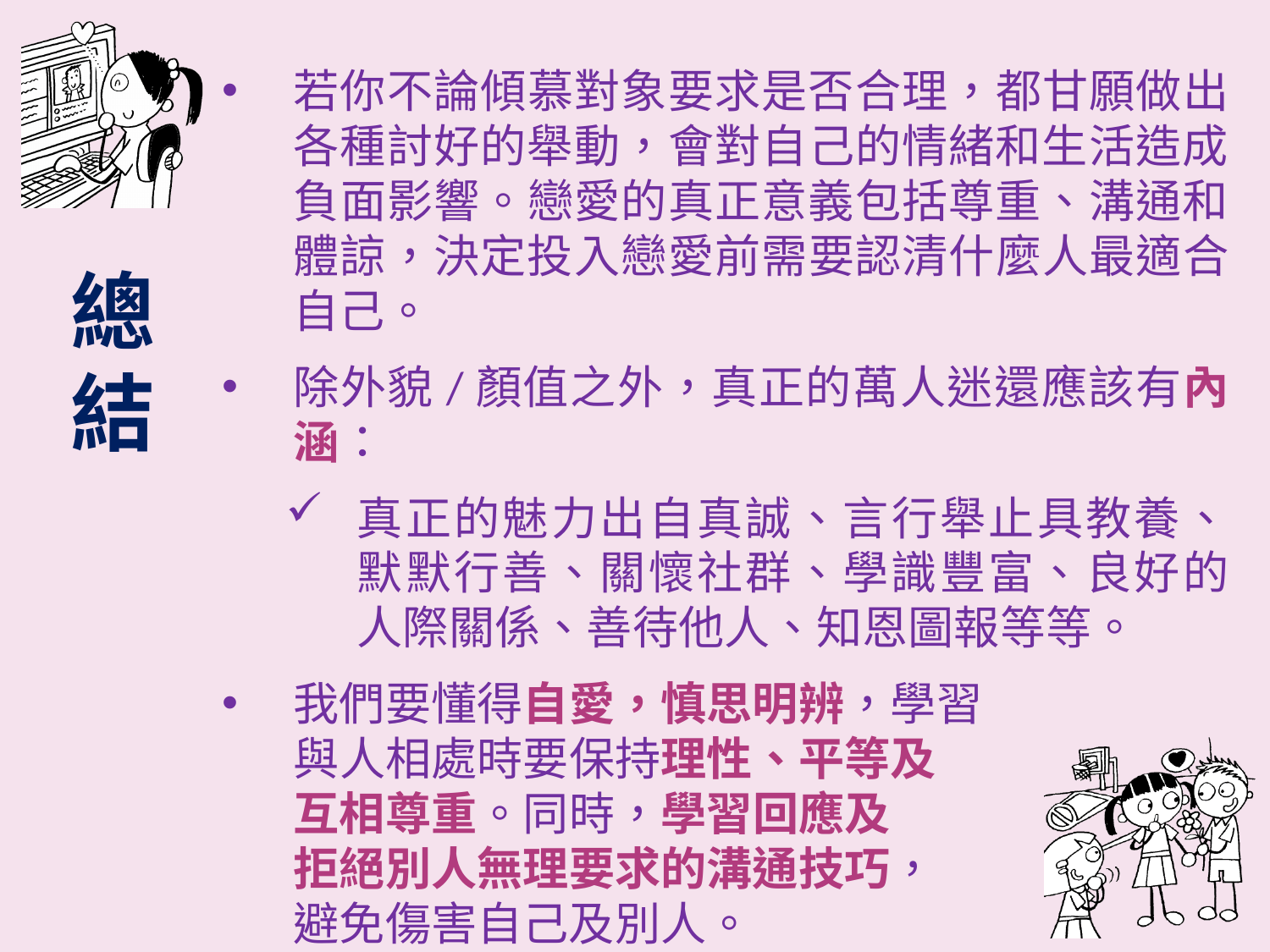

若你不論傾慕對象要求是否合理，都甘願做出各種討好的舉動，會對自己的情緒和生活造成負面影響。戀愛的真正意義包括尊重、溝通和體諒，決定投入戀愛前需要認清什麼人最適合自己。
除外貌/顏值之外，真正的萬人迷還應該有內涵：
真正的魅力出自真誠、言行舉止具教養、默默行善、關懷社群、學識豐富、良好的人際關係、善待他人、知恩圖報等等。
我們要懂得自愛，慎思明辨，學習
與人相處時要保持理性、平等及
互相尊重。同時，學習回應及
拒絕別人無理要求的溝通技巧，
避免傷害自己及別人。
總
結